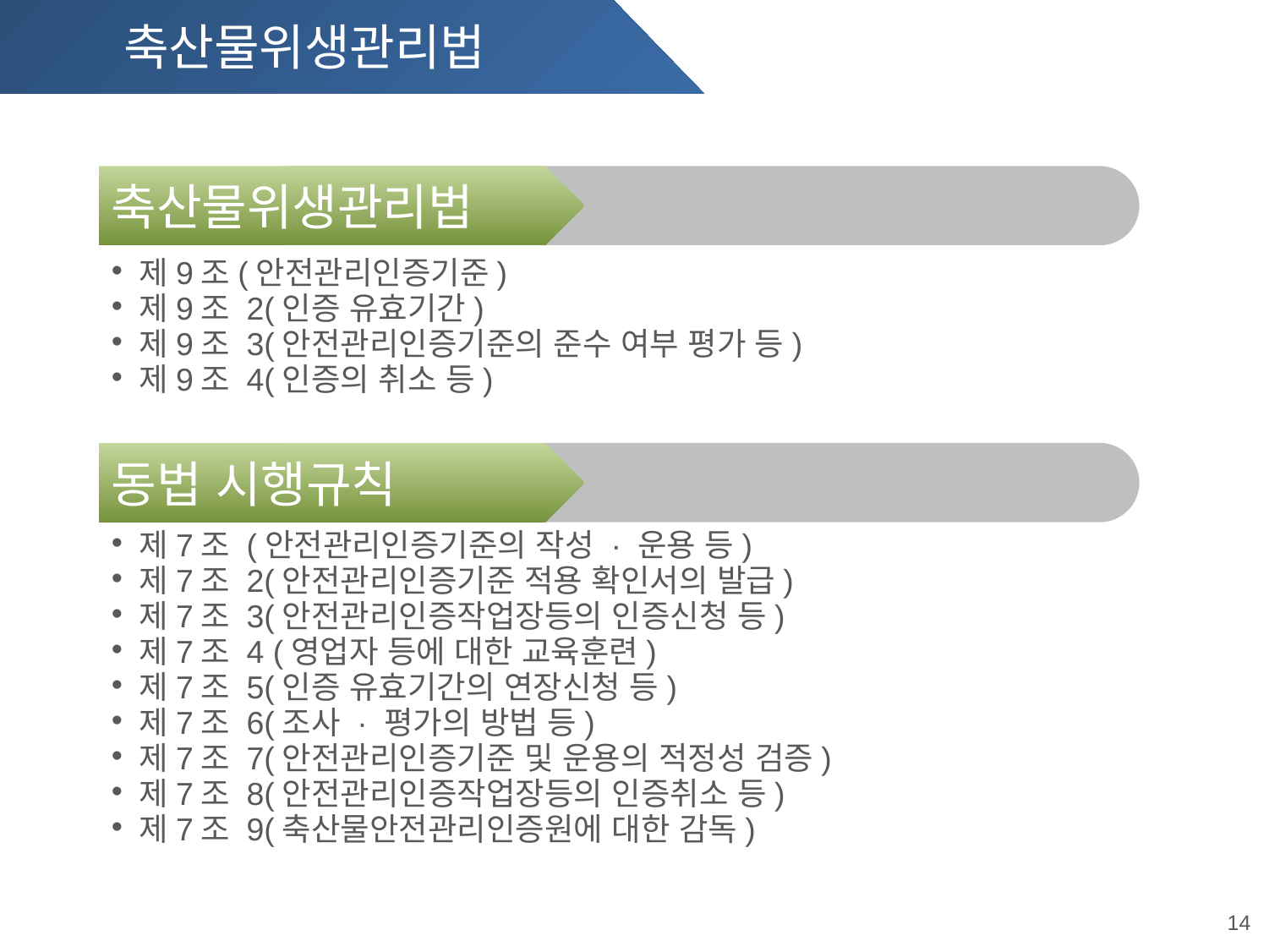

축산물위생관리법
식품위생법
축산물위생관리법

 제9조(안전관리인증기준)
 제9조 2(인증 유효기간)
 제9조 3(안전관리인증기준의 준수 여부 평가 등)
 제9조 4(인증의 취소 등)
동법 시행규칙

 제7조 (안전관리인증기준의 작성 · 운용 등)
 제7조 2(안전관리인증기준 적용 확인서의 발급)
 제7조 3(안전관리인증작업장등의 인증신청 등)
 제7조 4 (영업자 등에 대한 교육훈련)
 제7조 5(인증 유효기간의 연장신청 등)
 제7조 6(조사 · 평가의 방법 등)
 제7조 7(안전관리인증기준 및 운용의 적정성 검증)
 제7조 8(안전관리인증작업장등의 인증취소 등)
 제7조 9(축산물안전관리인증원에 대한 감독)
14